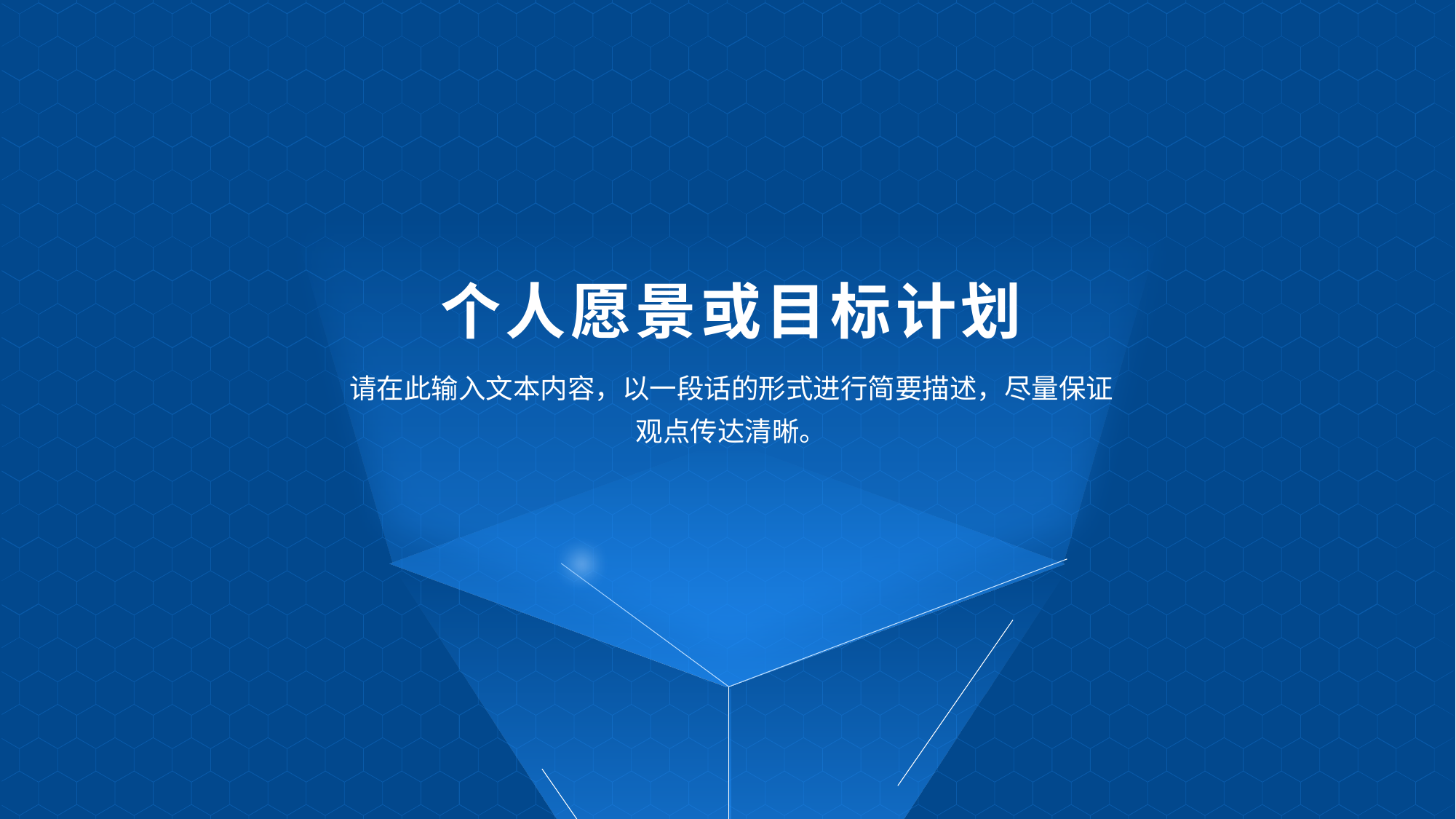

个人愿景或目标计划
请在此输入文本内容，以一段话的形式进行简要描述，尽量保证观点传达清晰。